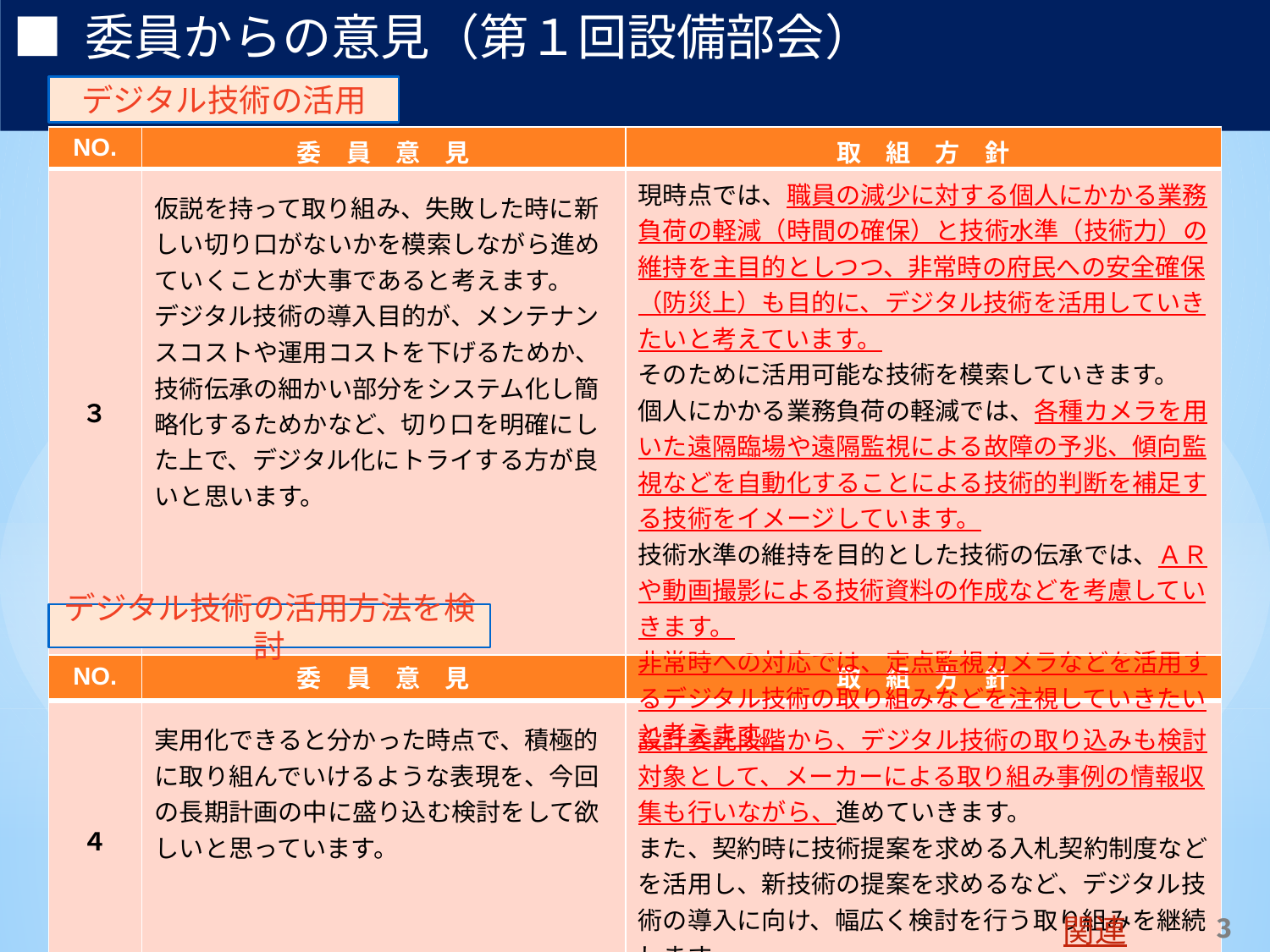

■ 委員からの意見（第１回設備部会）　　　　　　　　資料２－①
デジタル技術の活用
| NO. | 委　員　意　見 | 取　組　方　針 |
| --- | --- | --- |
| ３ | 仮説を持って取り組み、失敗した時に新しい切り口がないかを模索しながら進めていくことが大事であると考えます。 デジタル技術の導入目的が、メンテナンスコストや運用コストを下げるためか、技術伝承の細かい部分をシステム化し簡略化するためかなど、切り口を明確にした上で、デジタル化にトライする方が良いと思います。 | 現時点では、職員の減少に対する個人にかかる業務負荷の軽減（時間の確保）と技術水準（技術力）の維持を主目的としつつ、非常時の府民への安全確保（防災上）も目的に、デジタル技術を活用していきたいと考えています。 そのために活用可能な技術を模索していきます。 個人にかかる業務負荷の軽減では、各種カメラを用いた遠隔臨場や遠隔監視による故障の予兆、傾向監視などを自動化することによる技術的判断を補足する技術をイメージしています。 技術水準の維持を目的とした技術の伝承では、ＡＲや動画撮影による技術資料の作成などを考慮していきます。 非常時への対応では、定点監視カメラなどを活用するデジタル技術の取り組みなどを注視していきたいと考えます。 |
デジタル技術の活用方法を検討
| NO. | 委　員　意　見 | 取　組　方　針 |
| --- | --- | --- |
| ４ | 実用化できると分かった時点で、積極的に取り組んでいけるような表現を、今回の長期計画の中に盛り込む検討をして欲しいと思っています。 | 設計委託段階から、デジタル技術の取り込みも検討対象として、メーカーによる取り組み事例の情報収集も行いながら、進めていきます。 また、契約時に技術提案を求める入札契約制度などを活用し、新技術の提案を求めるなど、デジタル技術の導入に向け、幅広く検討を行う取り組みを継続します。 |
3
関連P16